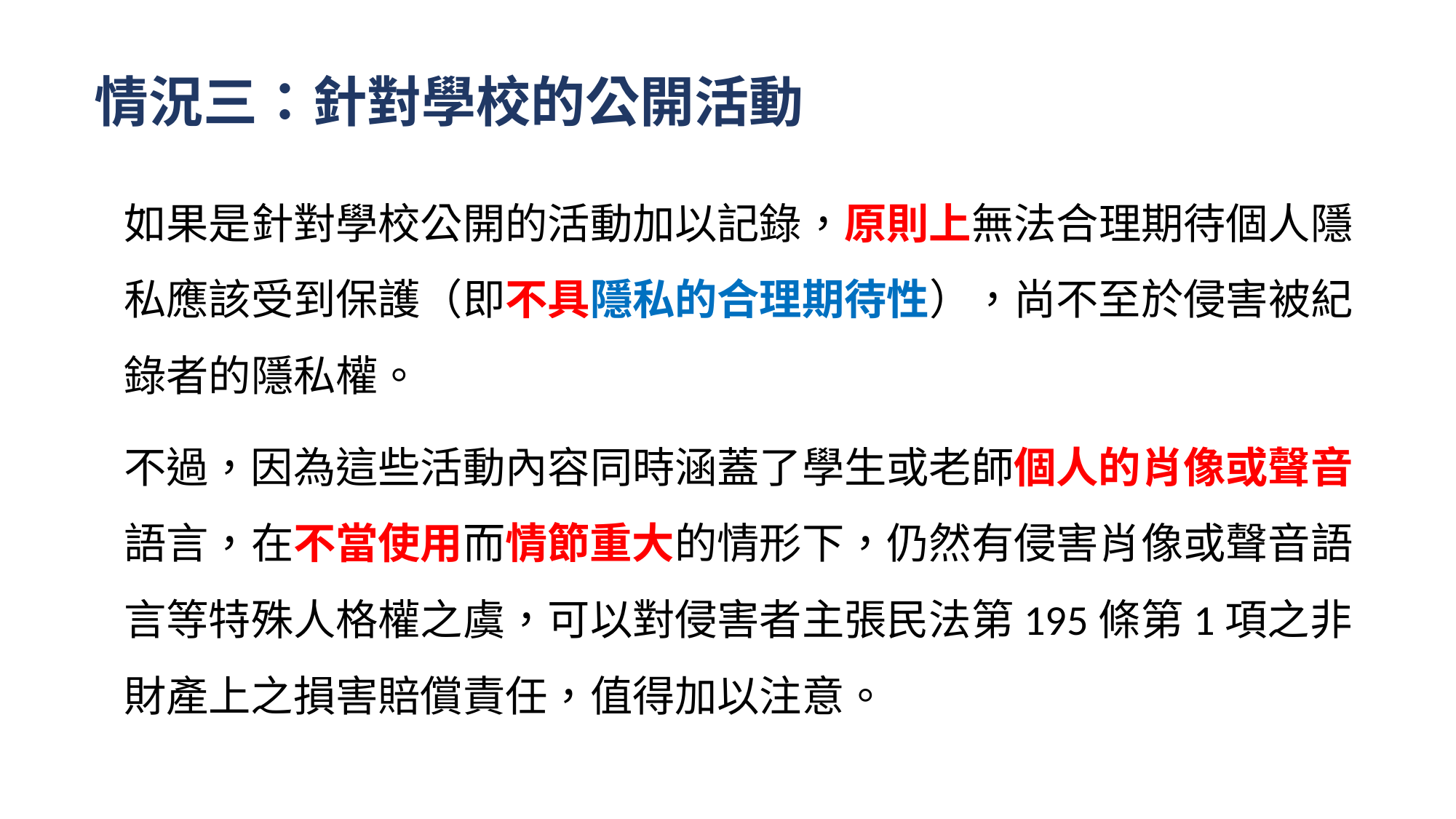

情況三：針對學校的公開活動
如果是針對學校公開的活動加以記錄，原則上無法合理期待個人隱私應該受到保護（即不具隱私的合理期待性），尚不至於侵害被紀錄者的隱私權。
不過，因為這些活動內容同時涵蓋了學生或老師個人的肖像或聲音語言，在不當使用而情節重大的情形下，仍然有侵害肖像或聲音語言等特殊人格權之虞，可以對侵害者主張民法第195條第1項之非財產上之損害賠償責任，值得加以注意。